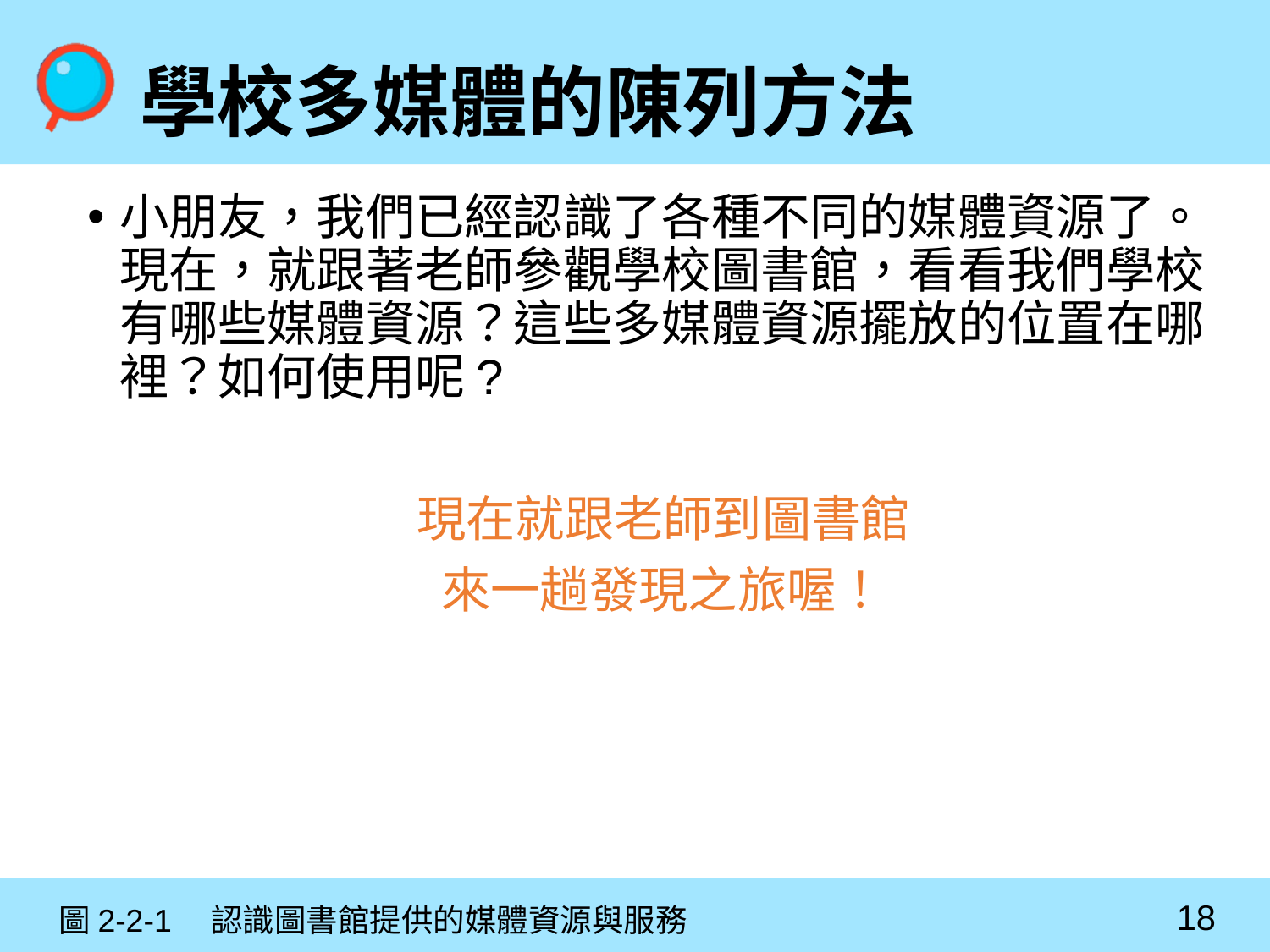

# 學校多媒體的陳列方法
小朋友，我們已經認識了各種不同的媒體資源了。現在，就跟著老師參觀學校圖書館，看看我們學校有哪些媒體資源？這些多媒體資源擺放的位置在哪裡？如何使用呢?

  現在就跟老師到圖書館
  來一趟發現之旅喔！
18